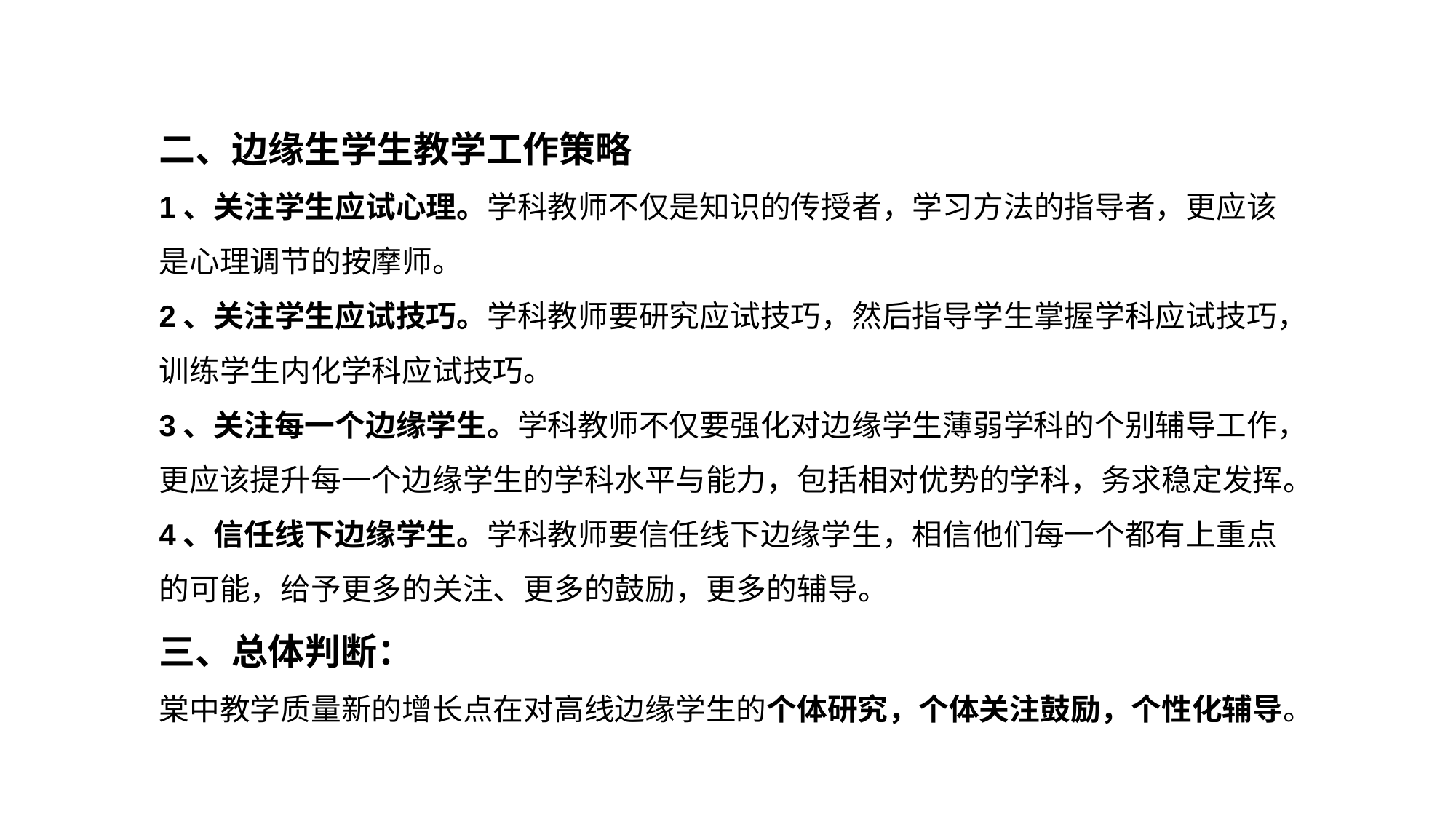

二、边缘生学生教学工作策略
1、关注学生应试心理。学科教师不仅是知识的传授者，学习方法的指导者，更应该是心理调节的按摩师。
2、关注学生应试技巧。学科教师要研究应试技巧，然后指导学生掌握学科应试技巧，训练学生内化学科应试技巧。
3、关注每一个边缘学生。学科教师不仅要强化对边缘学生薄弱学科的个别辅导工作，更应该提升每一个边缘学生的学科水平与能力，包括相对优势的学科，务求稳定发挥。
4、信任线下边缘学生。学科教师要信任线下边缘学生，相信他们每一个都有上重点的可能，给予更多的关注、更多的鼓励，更多的辅导。
三、总体判断：
棠中教学质量新的增长点在对高线边缘学生的个体研究，个体关注鼓励，个性化辅导。